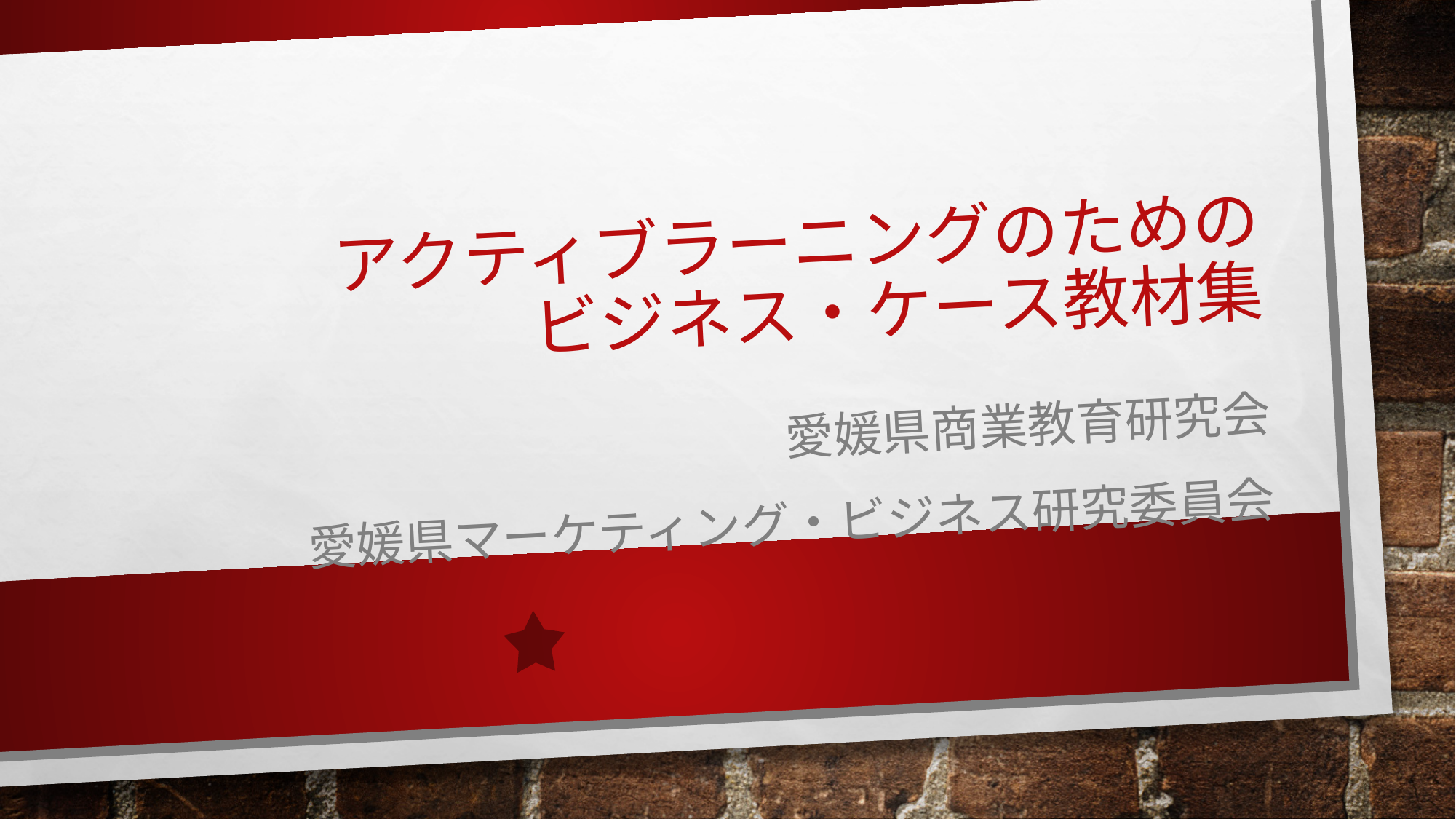

# アクティブラーニングのための ビジネス・ケース教材集
愛媛県商業教育研究会
愛媛県マーケティング・ビジネス研究委員会